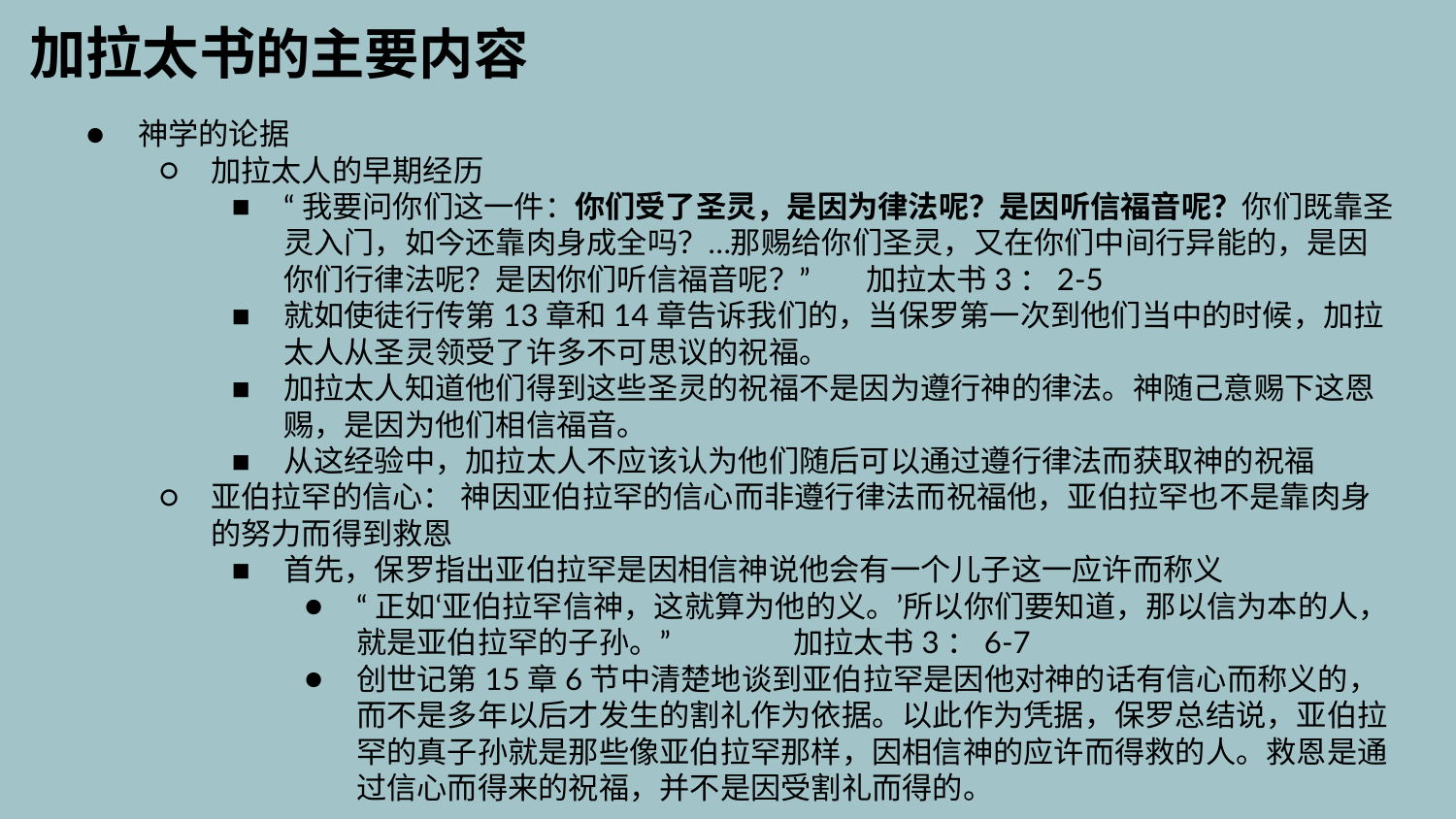

加拉太书的主要内容
神学的论据
加拉太人的早期经历
“我要问你们这一件：你们受了圣灵，是因为律法呢？是因听信福音呢？你们既靠圣灵入门，如今还靠肉身成全吗？…那赐给你们圣灵，又在你们中间行异能的，是因你们行律法呢？是因你们听信福音呢？”	加拉太书3：2-5
就如使徒行传第13章和14章告诉我们的，当保罗第一次到他们当中的时候，加拉太人从圣灵领受了许多不可思议的祝福。
加拉太人知道他们得到这些圣灵的祝福不是因为遵行神的律法。神随己意赐下这恩赐，是因为他们相信福音。
从这经验中，加拉太人不应该认为他们随后可以通过遵行律法而获取神的祝福
亚伯拉罕的信心： 神因亚伯拉罕的信心而非遵行律法而祝福他，亚伯拉罕也不是靠肉身的努力而得到救恩
首先，保罗指出亚伯拉罕是因相信神说他会有一个儿子这一应许而称义
“正如‘亚伯拉罕信神，这就算为他的义。’所以你们要知道，那以信为本的人，就是亚伯拉罕的子孙。”	加拉太书3：6-7
创世记第15章6节中清楚地谈到亚伯拉罕是因他对神的话有信心而称义的，而不是多年以后才发生的割礼作为依据。以此作为凭据，保罗总结说，亚伯拉罕的真子孙就是那些像亚伯拉罕那样，因相信神的应许而得救的人。救恩是通过信心而得来的祝福，并不是因受割礼而得的。